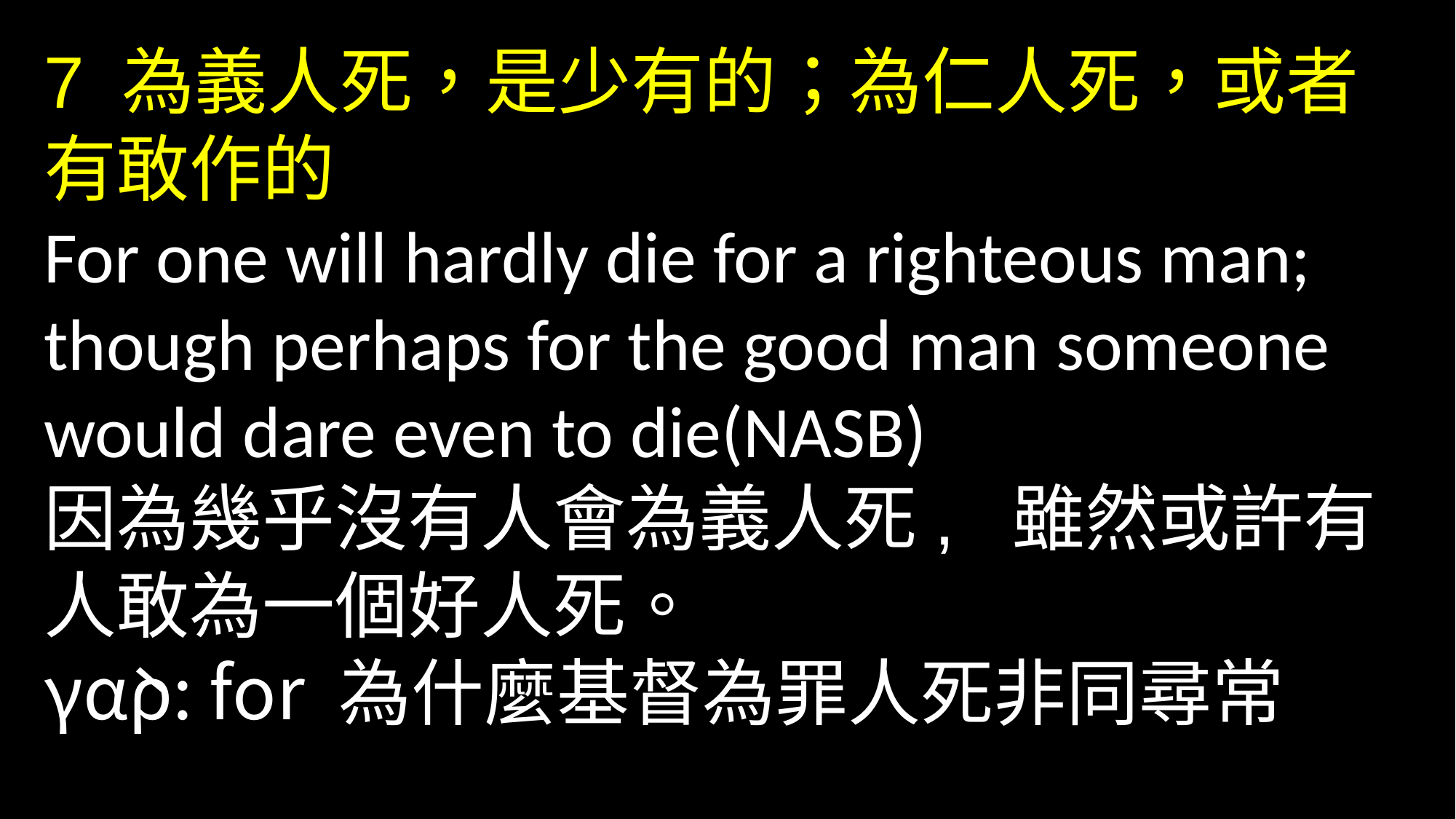

7 為義人死，是少有的；為仁人死，或者有敢作的
For one will hardly die for a righteous man; though perhaps for the good man someone would dare even to die(NASB)
因為幾乎沒有人會為義人死,  雖然或許有人敢為一個好人死。
γὰρ: for 為什麼基督為罪人死非同尋常